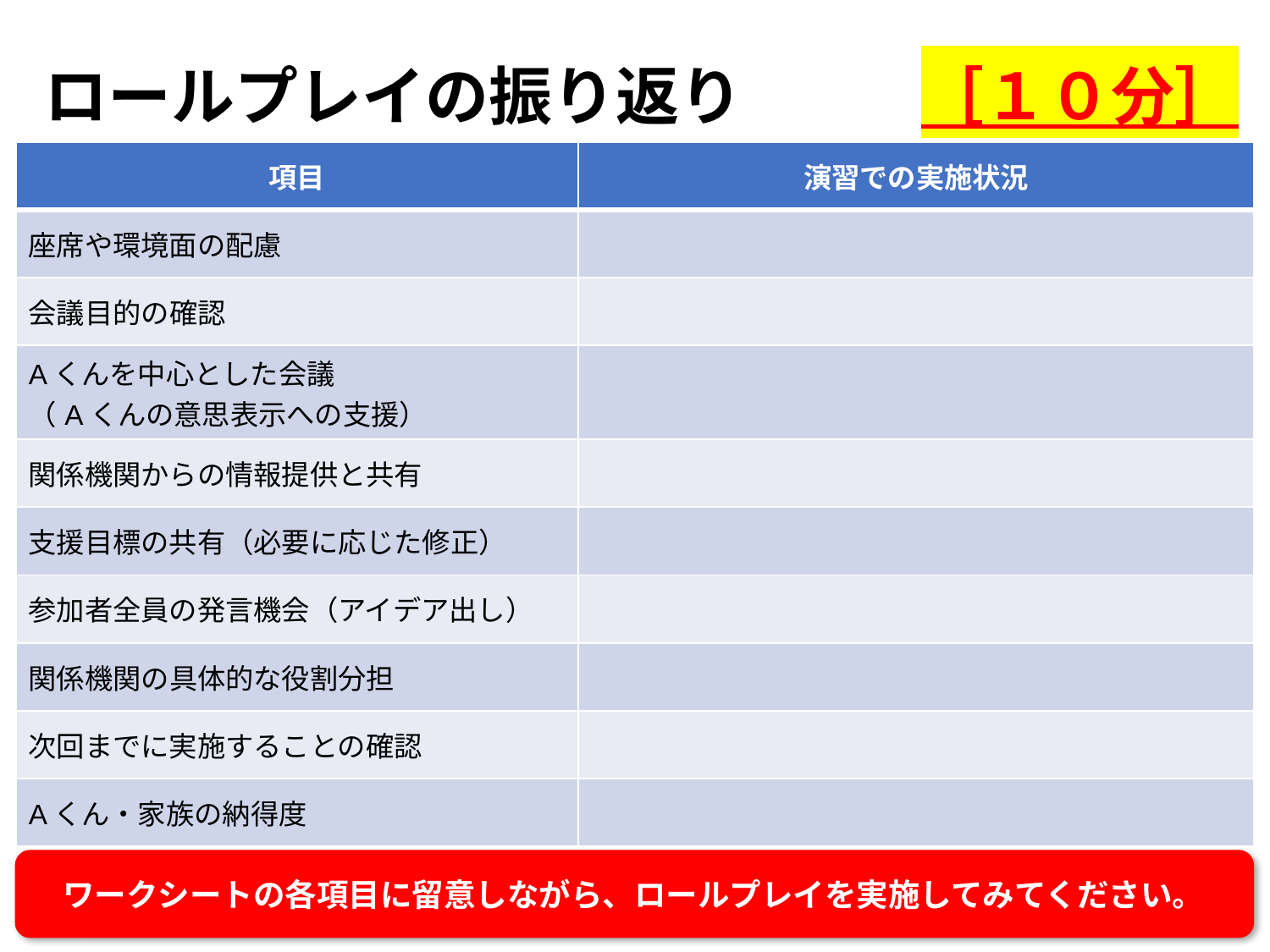

ロールプレイの振り返り
［１０分］
| 項目 | 演習での実施状況 |
| --- | --- |
| 座席や環境面の配慮 |  |
| 会議目的の確認 |  |
| Aくんを中心とした会議 （Aくんの意思表示への支援） |  |
| 関係機関からの情報提供と共有 |  |
| 支援目標の共有（必要に応じた修正） |  |
| 参加者全員の発言機会（アイデア出し） |  |
| 関係機関の具体的な役割分担 |  |
| 次回までに実施することの確認 |  |
| Aくん・家族の納得度 |  |

ワークシートの各項目に留意しながら、ロールプレイを実施してみてください。